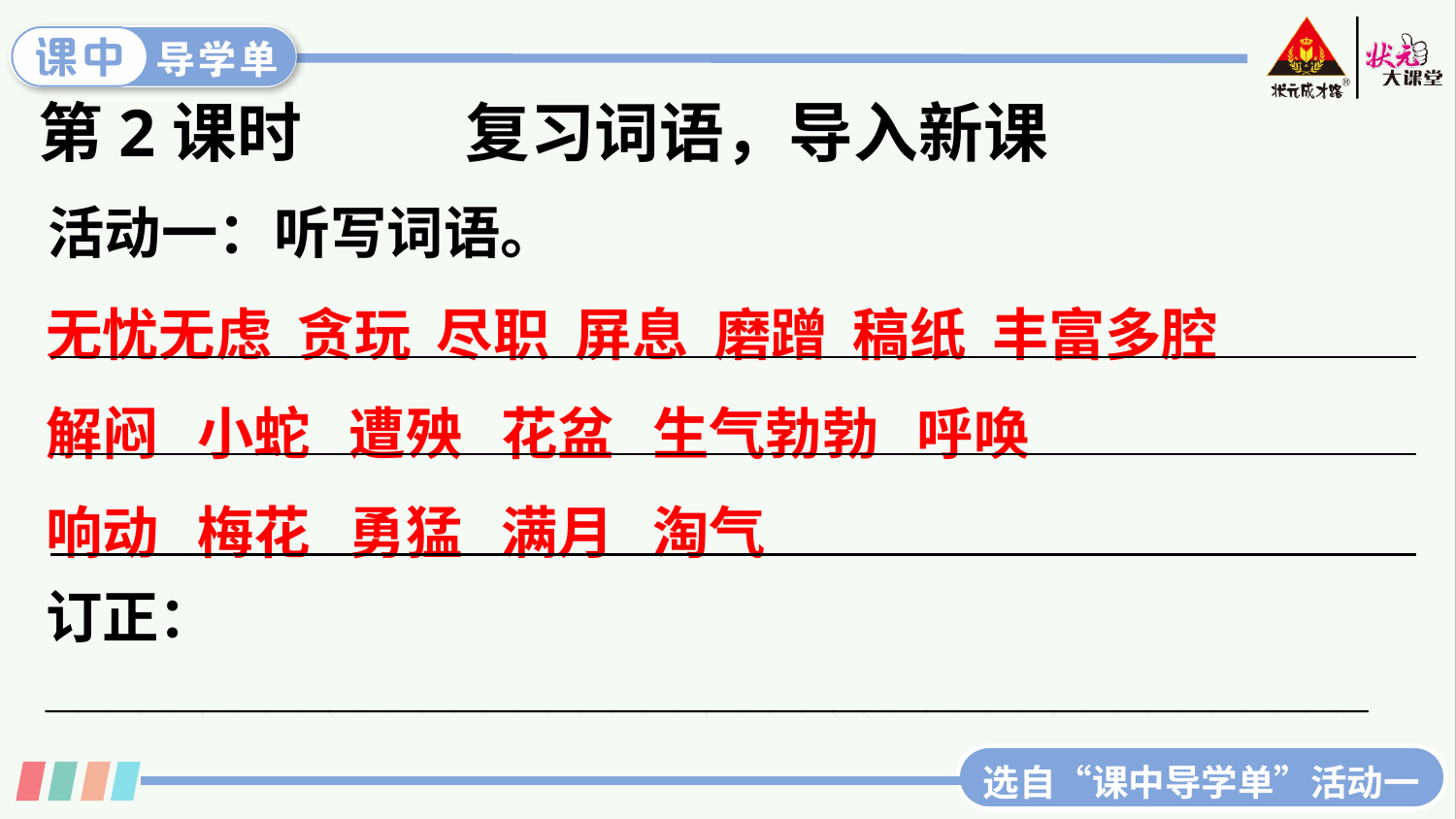

第2课时
复习词语，导入新课
活动一：听写词语。
无忧无虑  贪玩  尽职  屏息  磨蹭  稿纸  丰富多腔
解闷   小蛇   遭殃   花盆   生气勃勃   呼唤
响动   梅花   勇猛   满月   淘气
订正：__________________________________________
      __________________________________________
选自“课中导学单”活动一